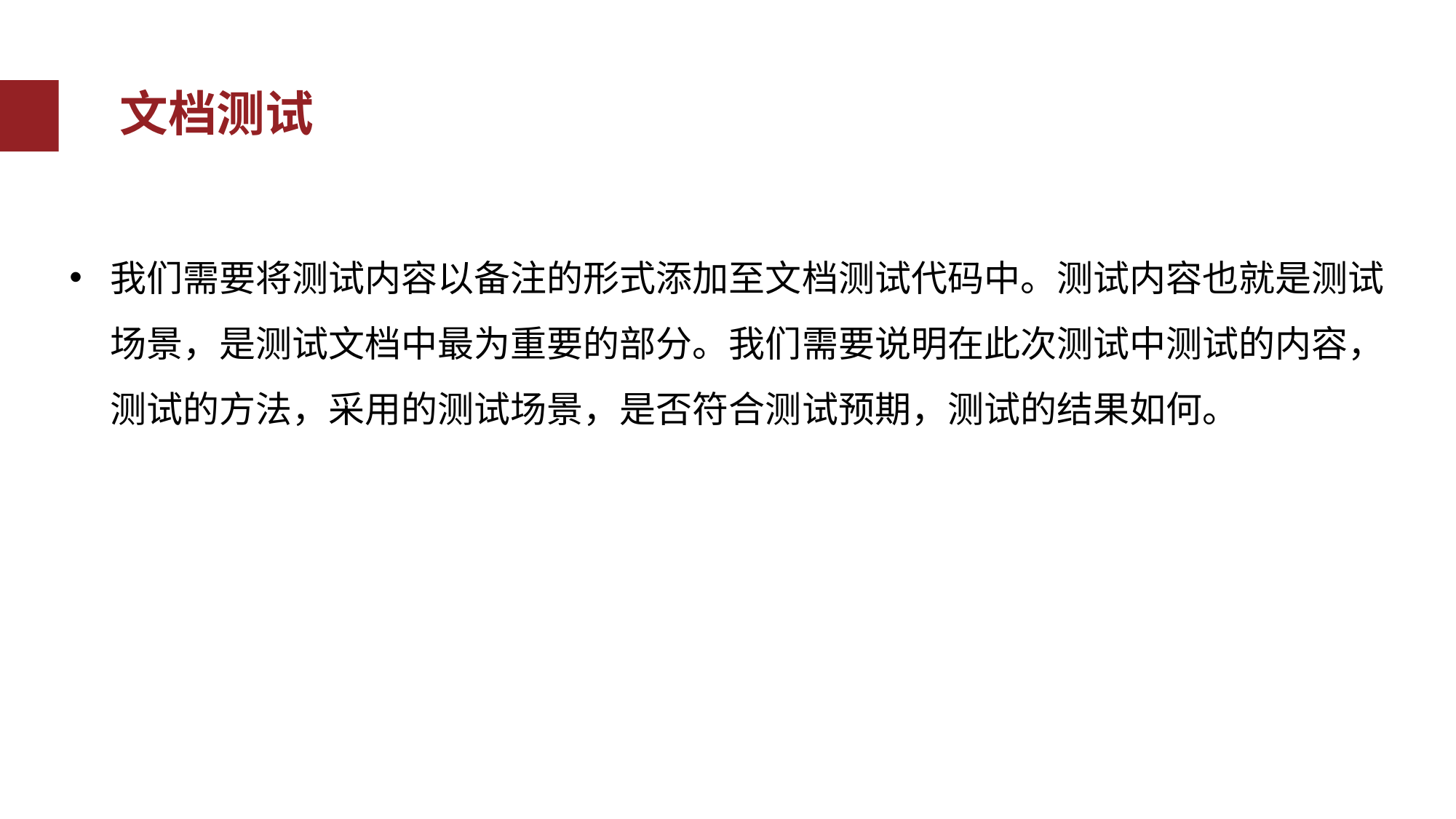

文档测试

语法错误
我们需要将测试内容以备注的形式添加至文档测试代码中。测试内容也就是测试场景，是测试文档中最为重要的部分。我们需要说明在此次测试中测试的内容，测试的方法，采用的测试场景，是否符合测试预期，测试的结果如何。